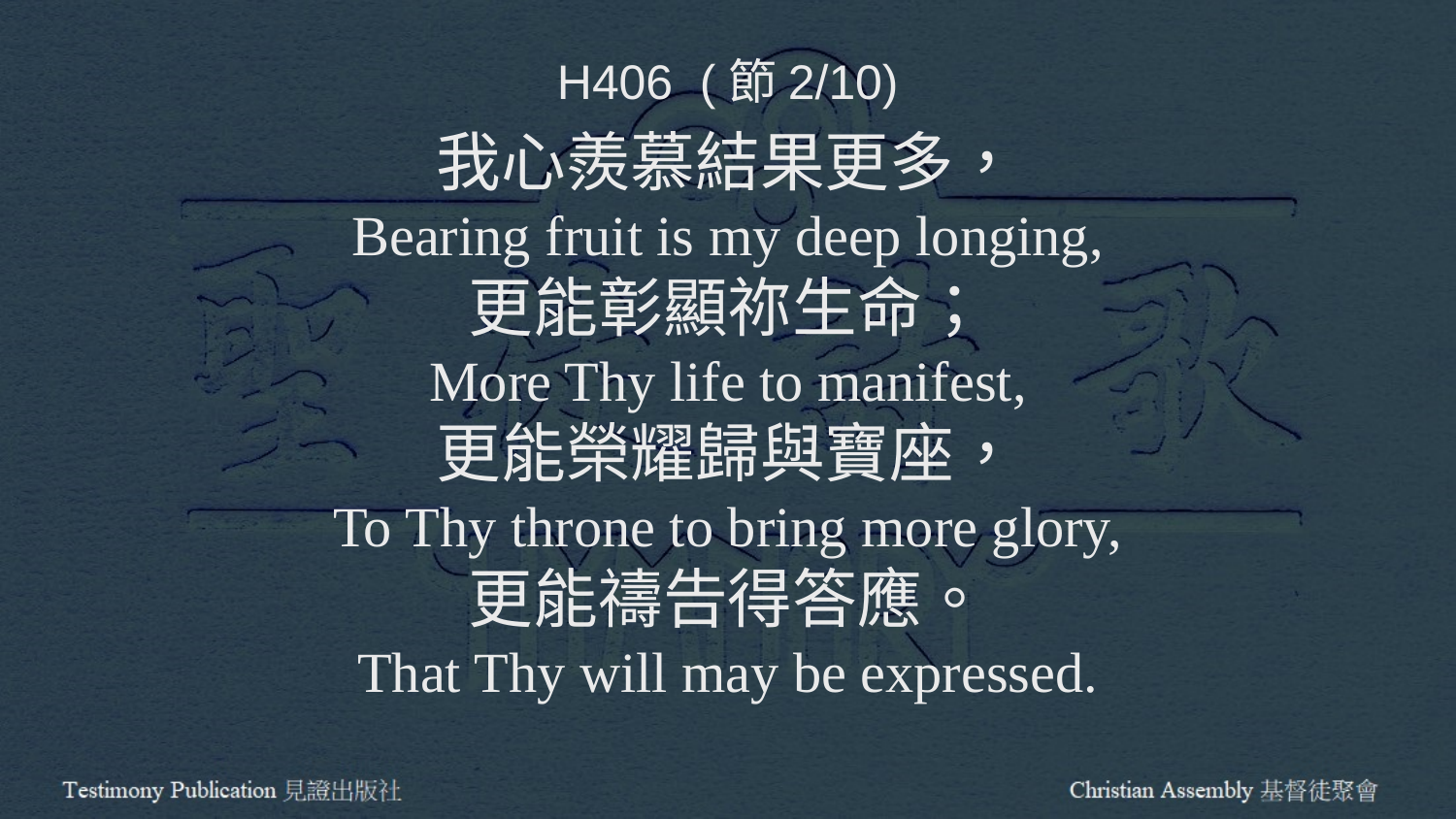

H406  (節2/10)
我心羨慕結果更多，
Bearing fruit is my deep longing,
更能彰顯祢生命；
More Thy life to manifest,
更能榮耀歸與寶座，
To Thy throne to bring more glory,
更能禱告得答應。
That Thy will may be expressed.